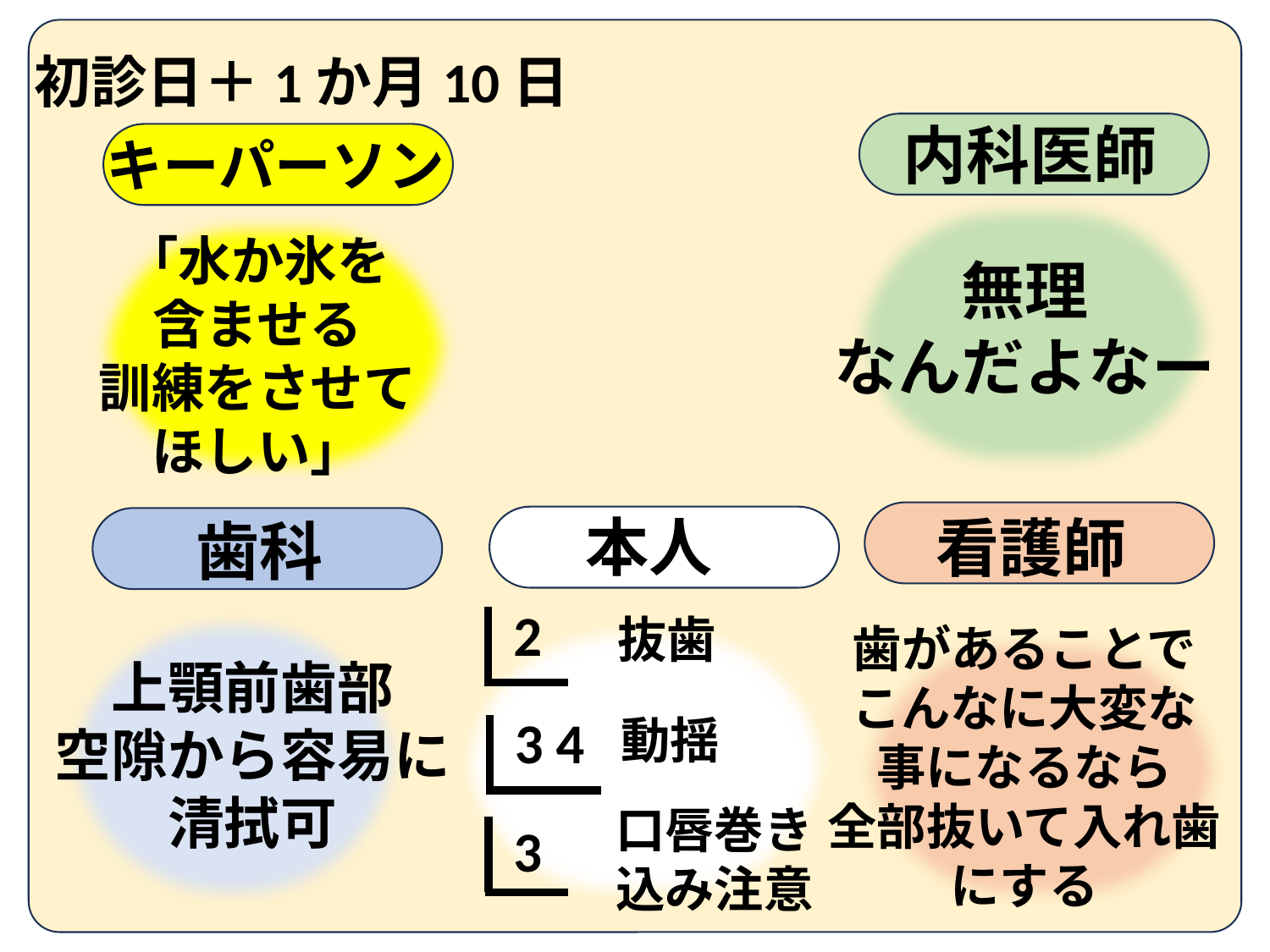

初診日＋1か月10日
内科医師

キーパーソン

無理
なんだよなー

「水か氷を
含ませる
訓練をさせて
ほしい」
本人

看護師

歯科

 2
抜歯

 3 4
動揺
口唇巻き
込み注意
 3

上顎前歯部
空隙から容易に
清拭可
歯があることで
こんなに大変な
事になるなら
全部抜いて入れ歯
にする